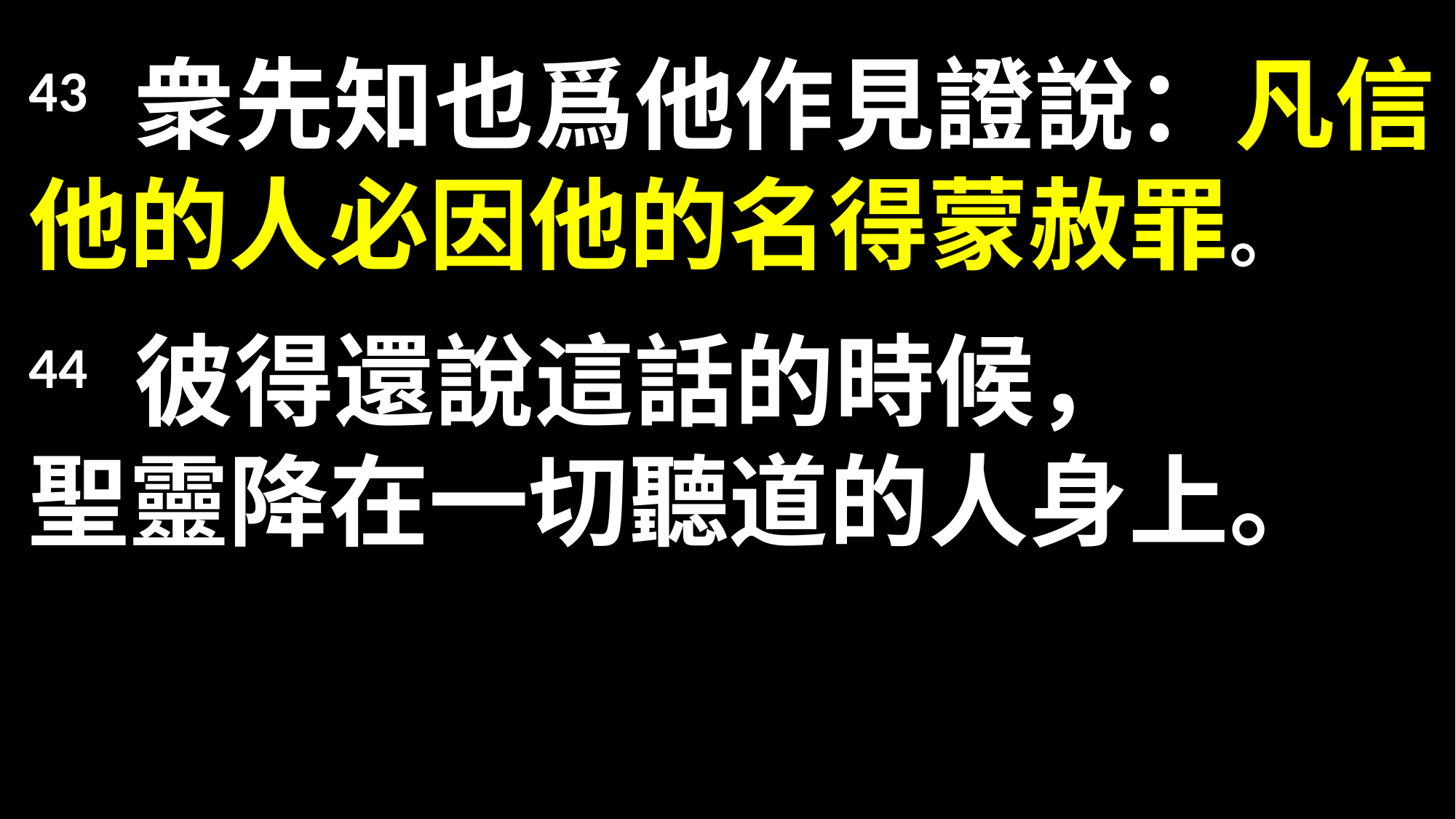

43 衆先知也爲他作見證說：凡信他的人必因他的名得蒙赦罪。
44 彼得還說這話的時候，
聖靈降在一切聽道的人身上。